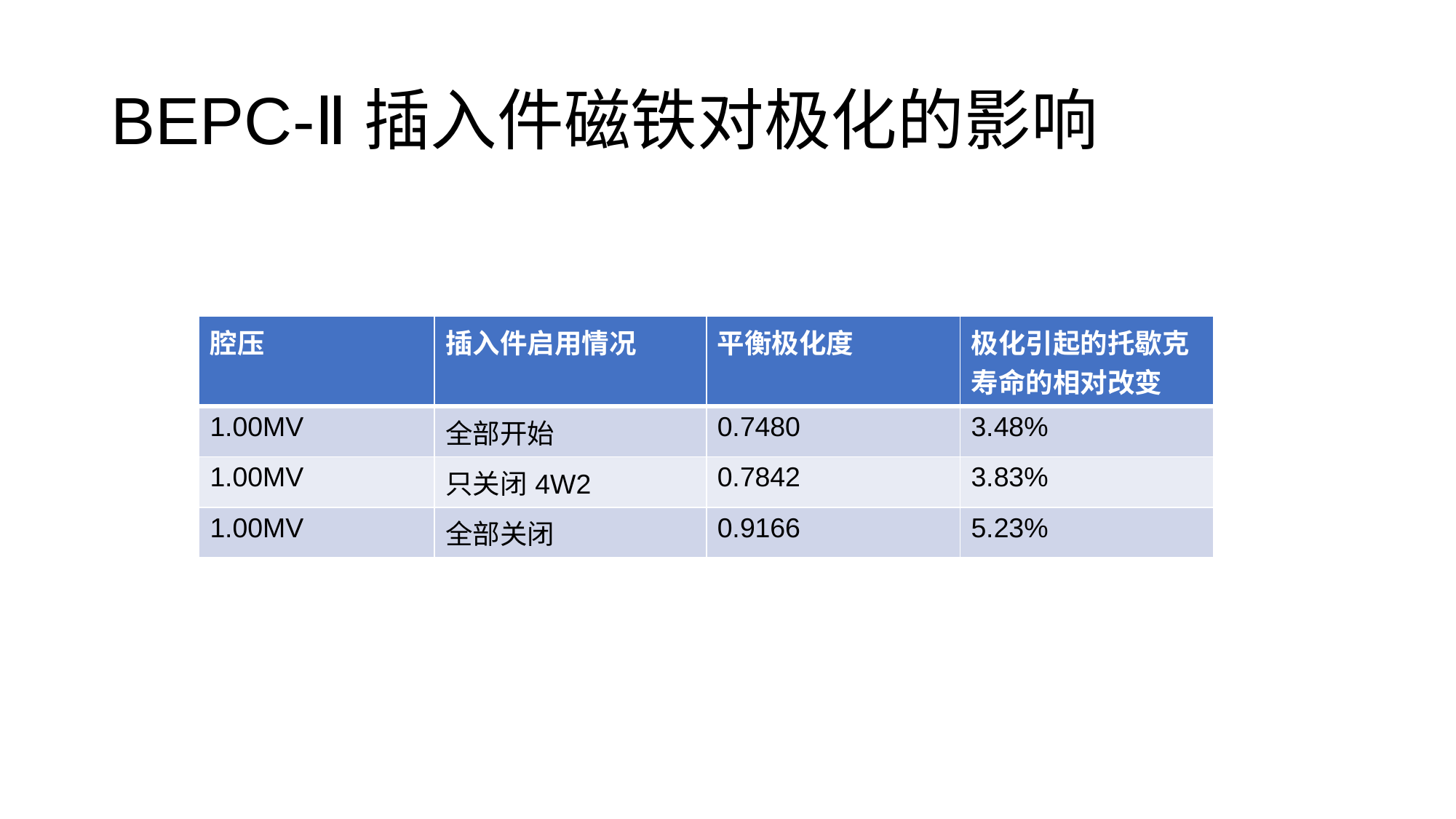

# BEPC-Ⅱ插入件磁铁对极化的影响
| 腔压 | 插入件启用情况 | 平衡极化度 | 极化引起的托歇克寿命的相对改变 |
| --- | --- | --- | --- |
| 1.00MV | 全部开始 | 0.7480 | 3.48% |
| 1.00MV | 只关闭4W2 | 0.7842 | 3.83% |
| 1.00MV | 全部关闭 | 0.9166 | 5.23% |